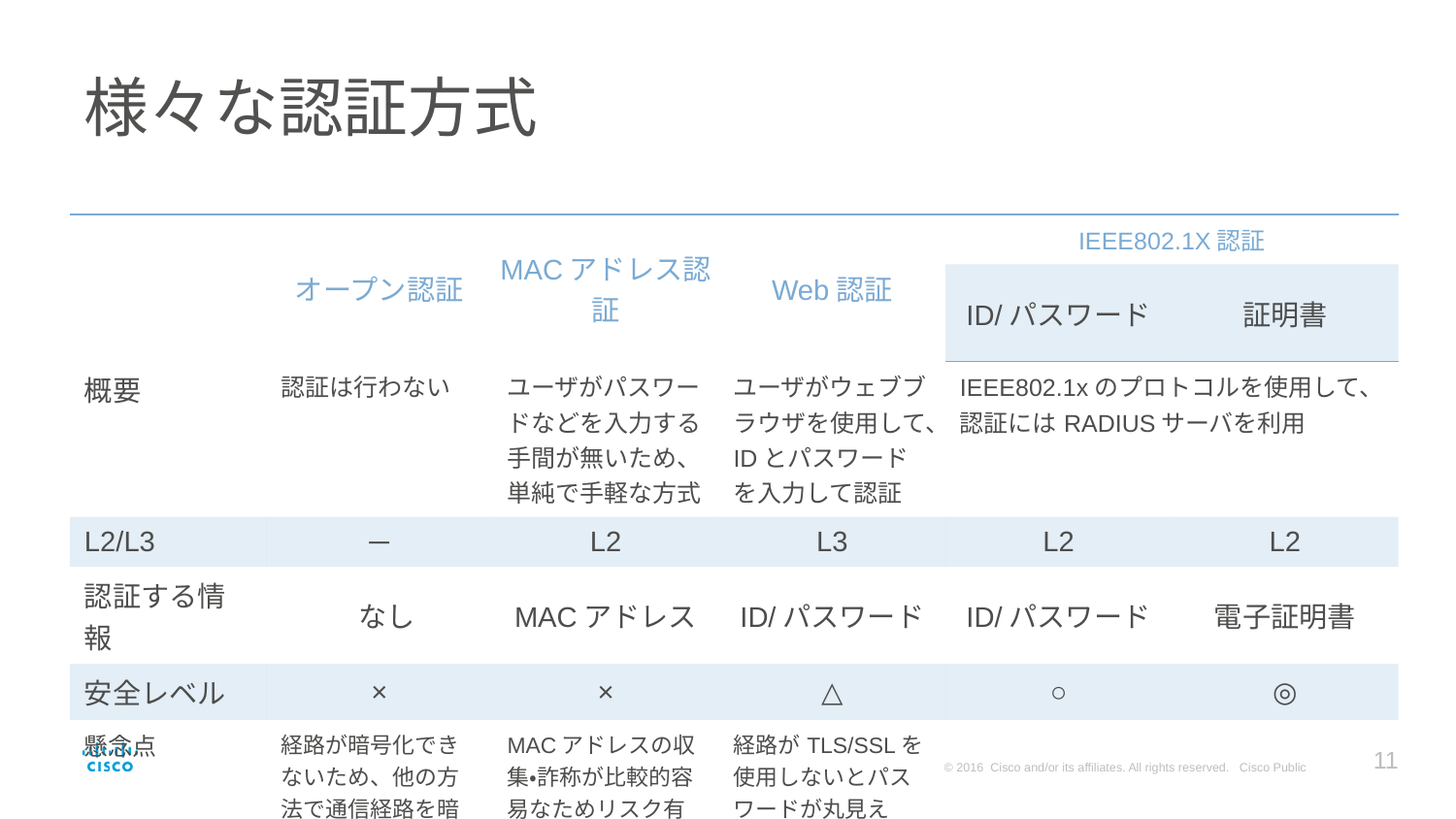

# 様々な認証方式
|  | オープン認証 | MACアドレス認証 | Web認証 | IEEE802.1X認証 |  |
| --- | --- | --- | --- | --- | --- |
|  |  |  |  | ID/パスワード | 証明書 |
| 概要 | 認証は行わない | ユーザがパスワードなどを入力する手間が無いため、単純で手軽な方式 | ユーザがウェブブラウザを使用して、IDとパスワードを入力して認証 | IEEE802.1xのプロトコルを使用して、認証にはRADIUSサーバを利用 |  |
| L2/L3 | ─ | L2 | L3 | L2 | L2 |
| 認証する情報 | なし | MACアドレス | ID/パスワード | ID/パスワード | 電子証明書 |
| 安全レベル | × | × | △ | ○ | ◎ |
| 懸念点 | 経路が暗号化できないため、他の方法で通信経路を暗号化させる必要があり | MACアドレスの収集・詐称が比較的容易なためリスク有り | 経路がTLS/SSLを使用しないとパスワードが丸見え サーバ証明書問題 |  |  |